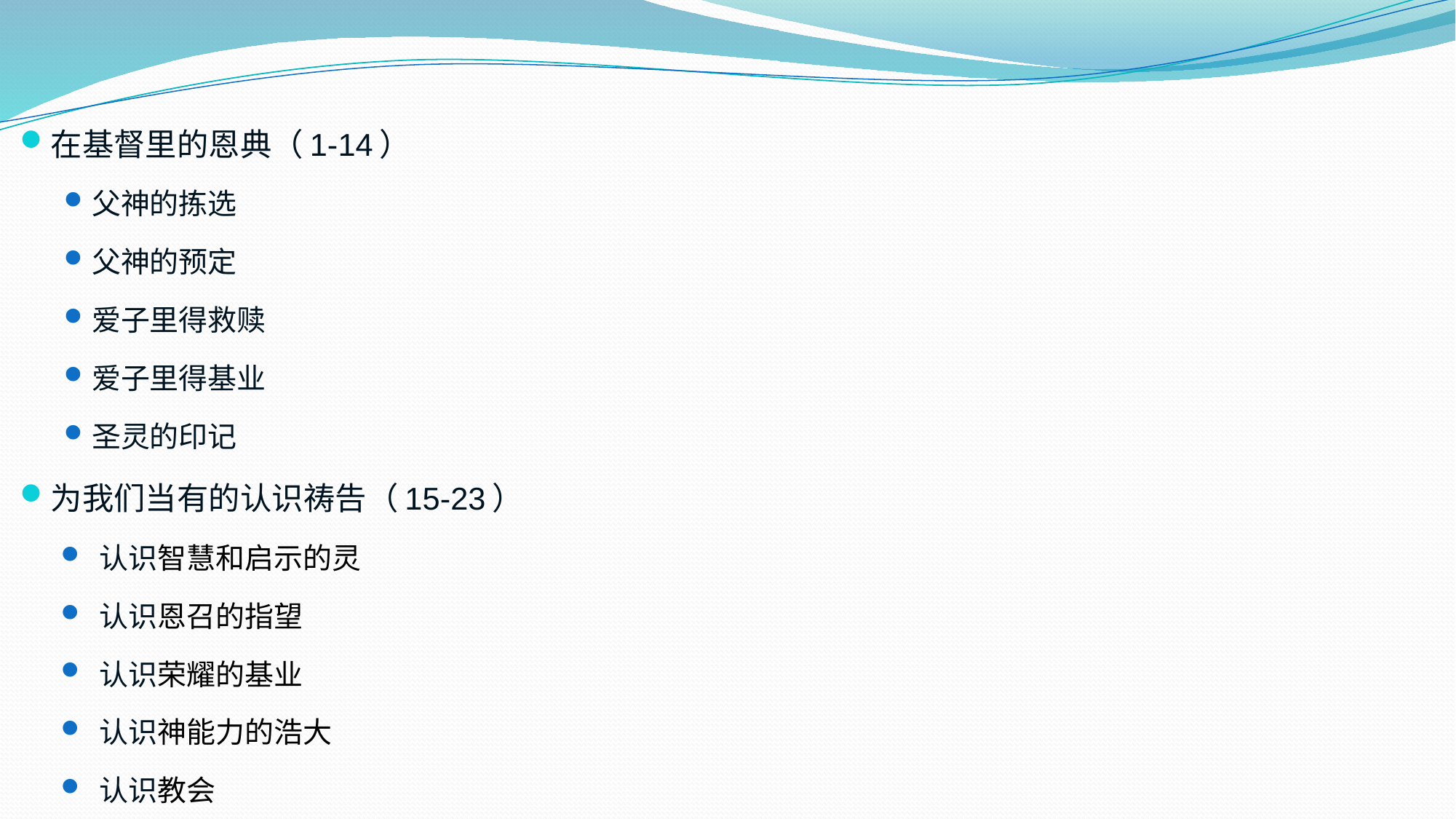

在基督里的恩典（1-14）
父神的拣选
父神的预定
爱子里得救赎
爱子里得基业
圣灵的印记
为我们当有的认识祷告（15-23）
认识智慧和启示的灵
认识恩召的指望
认识荣耀的基业
认识神能力的浩大
认识教会